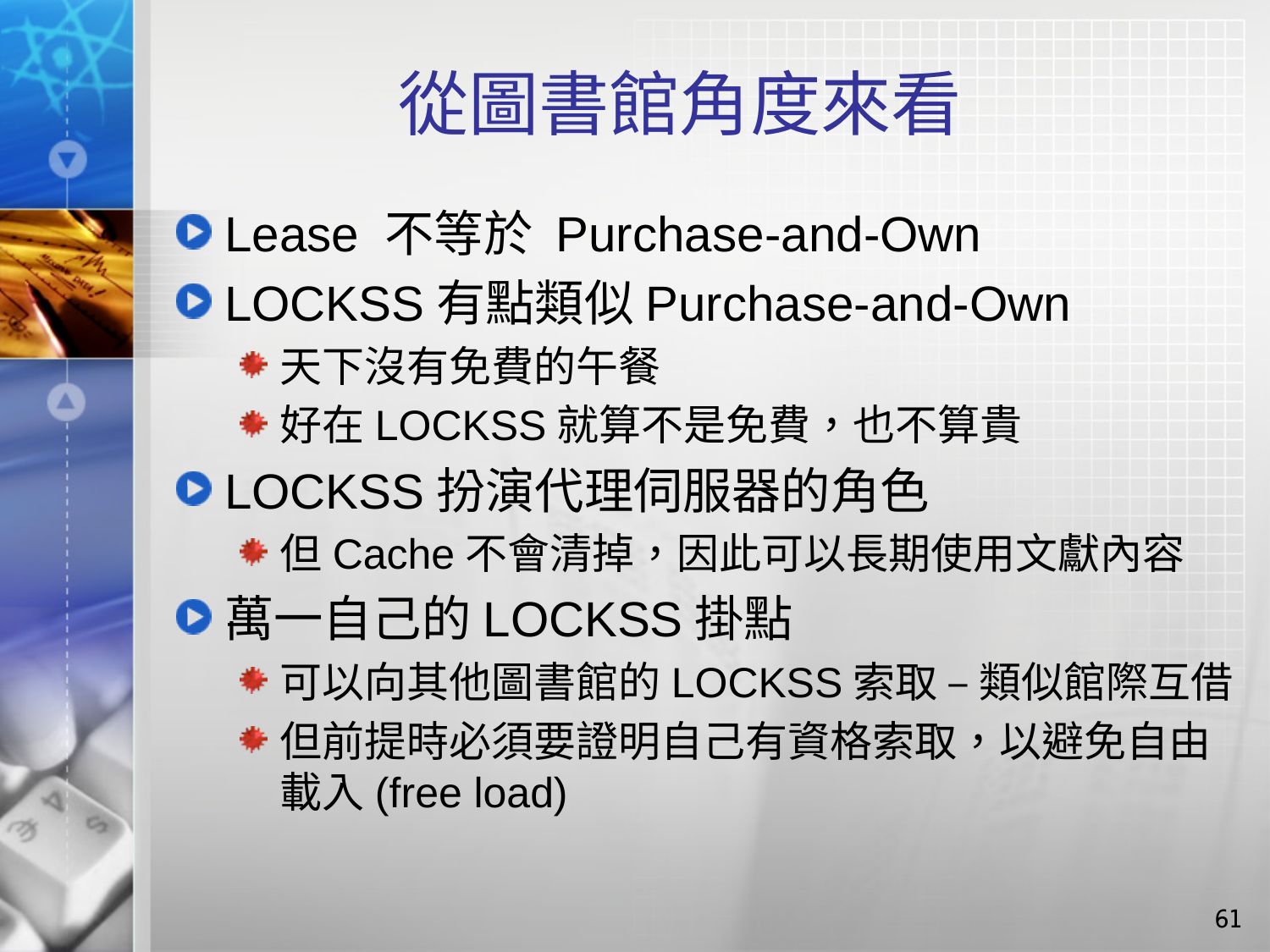

# 從圖書館角度來看
Lease 不等於 Purchase-and-Own
LOCKSS有點類似Purchase-and-Own
天下沒有免費的午餐
好在LOCKSS就算不是免費，也不算貴
LOCKSS扮演代理伺服器的角色
但Cache不會清掉，因此可以長期使用文獻內容
萬一自己的LOCKSS掛點
可以向其他圖書館的LOCKSS索取 – 類似館際互借
但前提時必須要證明自己有資格索取，以避免自由載入(free load)

61